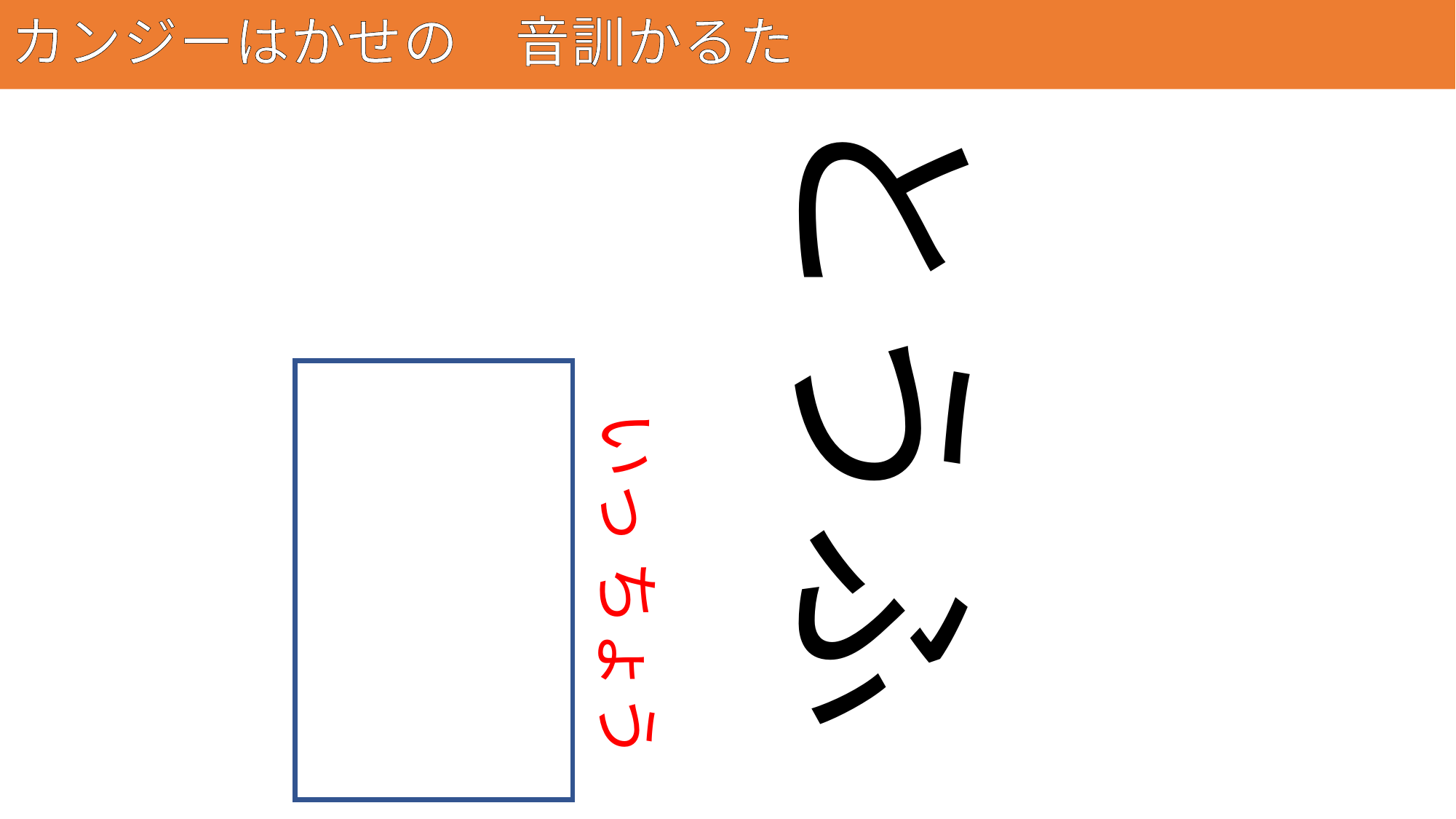

# カンジーはかせの　音訓かるた
80
とうふ
一丁

いっ ちょう